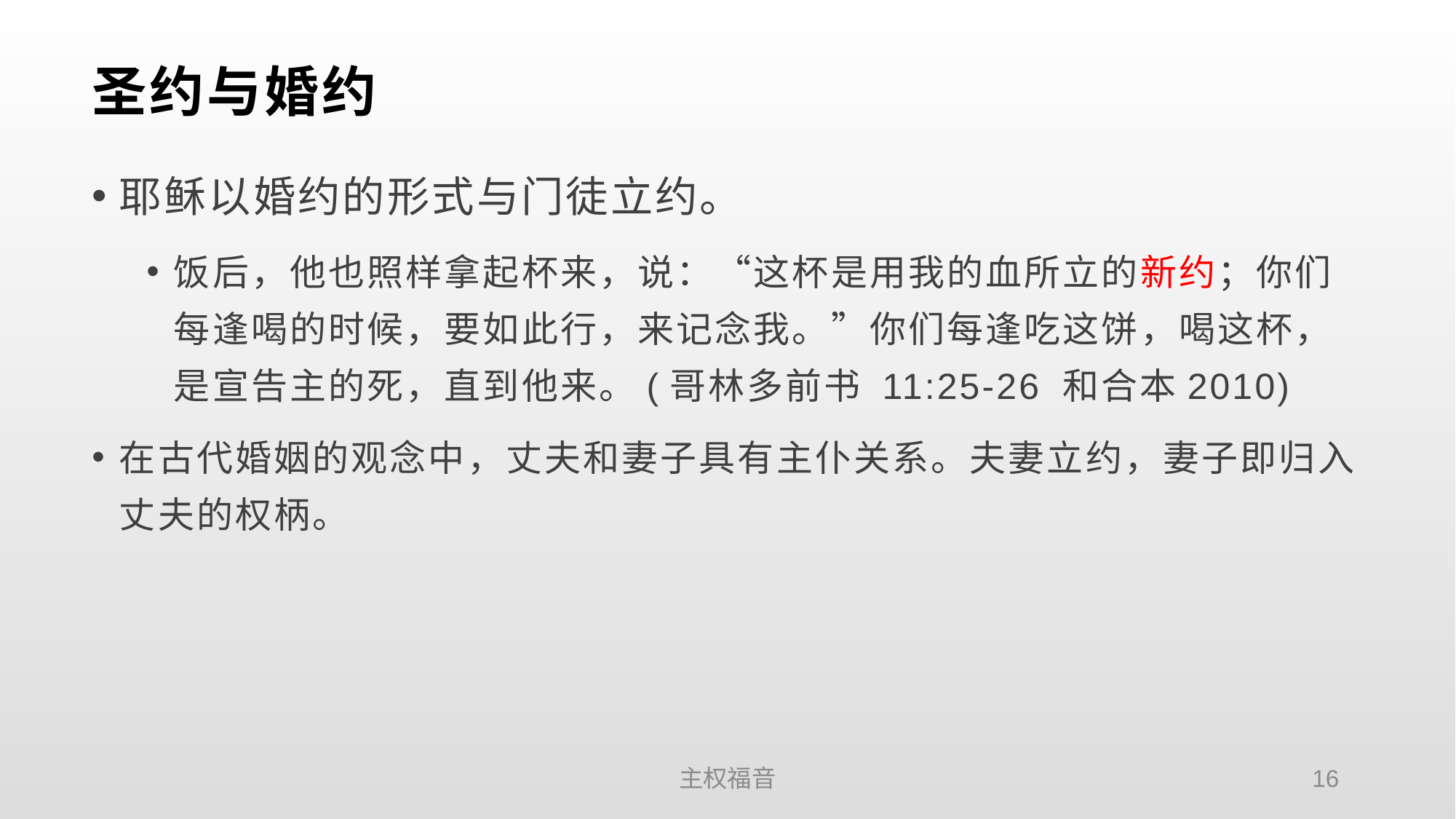

# 圣约与婚约
耶稣以婚约的形式与门徒立约。
饭后，他也照样拿起杯来，说：“这杯是用我的血所立的新约；你们每逢喝的时候，要如此行，来记念我。”你们每逢吃这饼，喝这杯，是宣告主的死，直到他来。(哥林多前书 11:25-26 和合本2010)
在古代婚姻的观念中，丈夫和妻子具有主仆关系。夫妻立约，妻子即归入丈夫的权柄。
主权福音
16